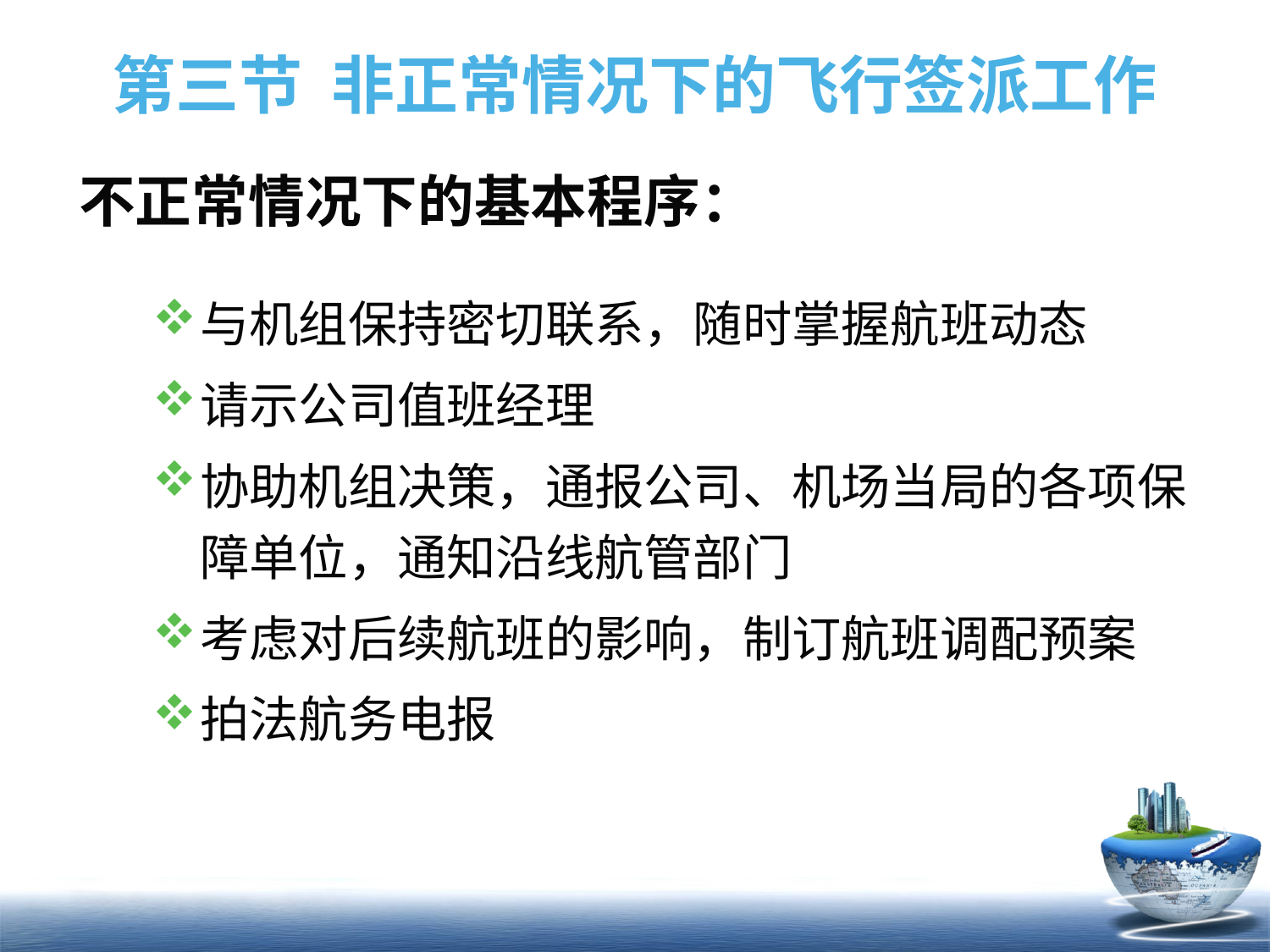

# 第三节  非正常情况下的飞行签派工作
不正常情况下的基本程序：
与机组保持密切联系，随时掌握航班动态
请示公司值班经理
协助机组决策，通报公司、机场当局的各项保障单位，通知沿线航管部门
考虑对后续航班的影响，制订航班调配预案
拍法航务电报